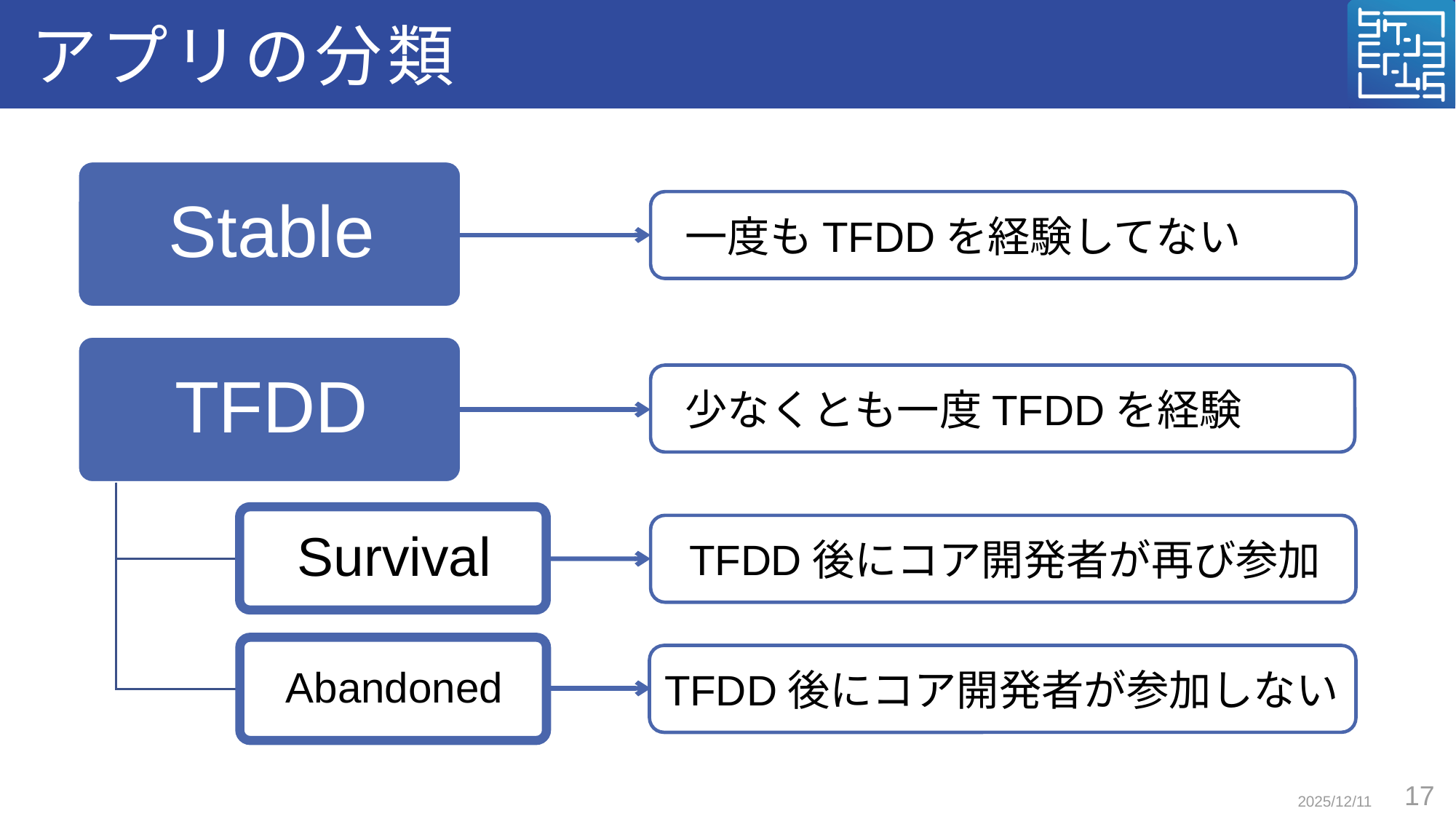

# アプリの分類
Stable
TFDD
Survival
Abandoned
 一度もTFDDを経験してない
 少なくとも一度TFDDを経験
  TFDD後にコア開発者が再び参加
TFDD後にコア開発者が参加しない
17
2025/12/11